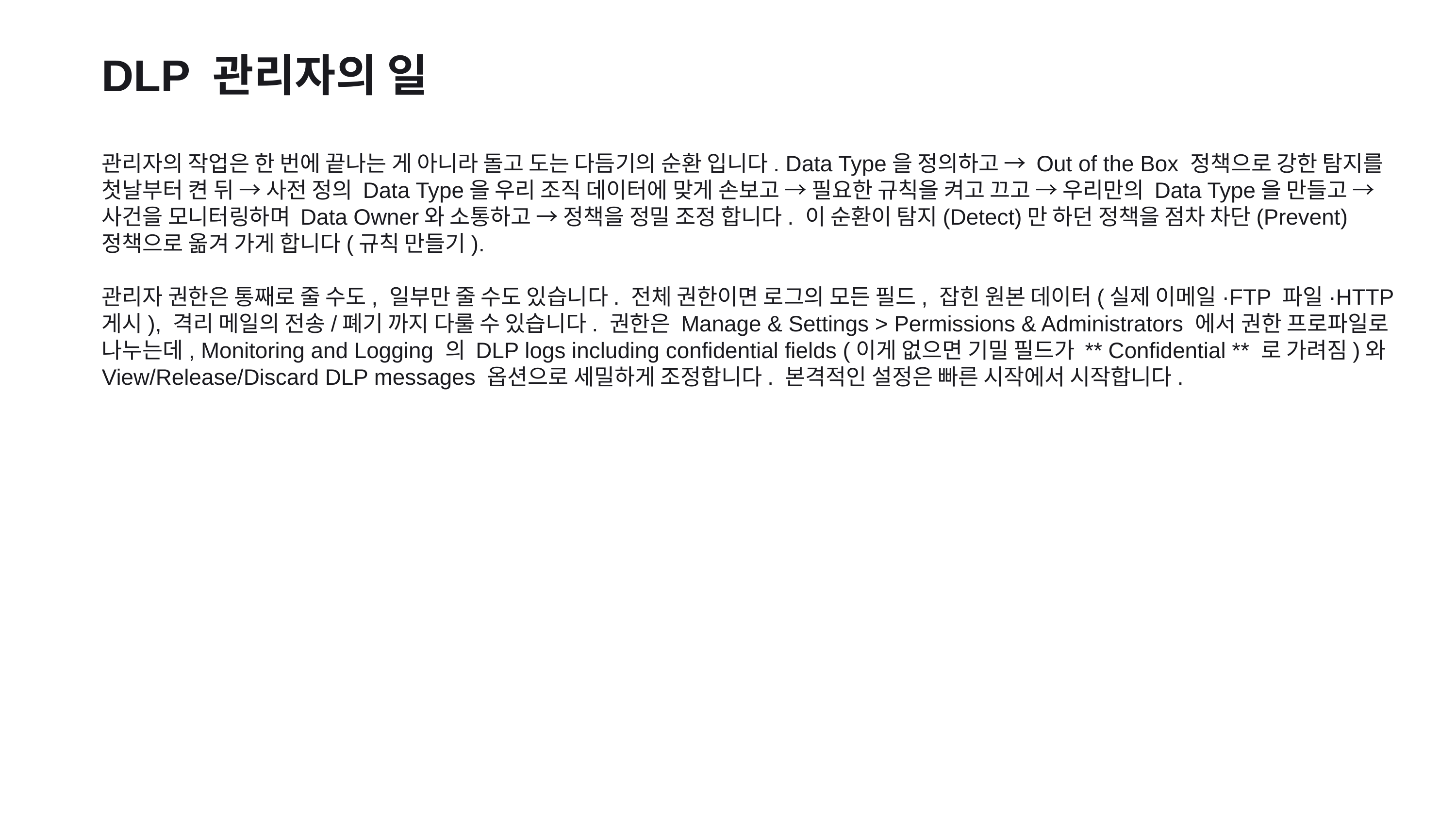

DLP 관리자의 일
관리자의 작업은 한 번에 끝나는 게 아니라 돌고 도는 다듬기의 순환 입니다. Data Type을 정의하고 → Out of the Box 정책으로 강한 탐지를 첫날부터 켠 뒤 → 사전 정의 Data Type을 우리 조직 데이터에 맞게 손보고 → 필요한 규칙을 켜고 끄고 → 우리만의 Data Type을 만들고 → 사건을 모니터링하며 Data Owner와 소통하고 → 정책을 정밀 조정 합니다. 이 순환이 탐지(Detect)만 하던 정책을 점차 차단(Prevent) 정책으로 옮겨 가게 합니다(규칙 만들기).

관리자 권한은 통째로 줄 수도, 일부만 줄 수도 있습니다. 전체 권한이면 로그의 모든 필드, 잡힌 원본 데이터(실제 이메일·FTP 파일·HTTP 게시), 격리 메일의 전송/폐기 까지 다룰 수 있습니다. 권한은 Manage & Settings > Permissions & Administrators 에서 권한 프로파일로 나누는데, Monitoring and Logging 의 DLP logs including confidential fields (이게 없으면 기밀 필드가 ** Confidential ** 로 가려짐)와 View/Release/Discard DLP messages 옵션으로 세밀하게 조정합니다. 본격적인 설정은 빠른 시작에서 시작합니다.